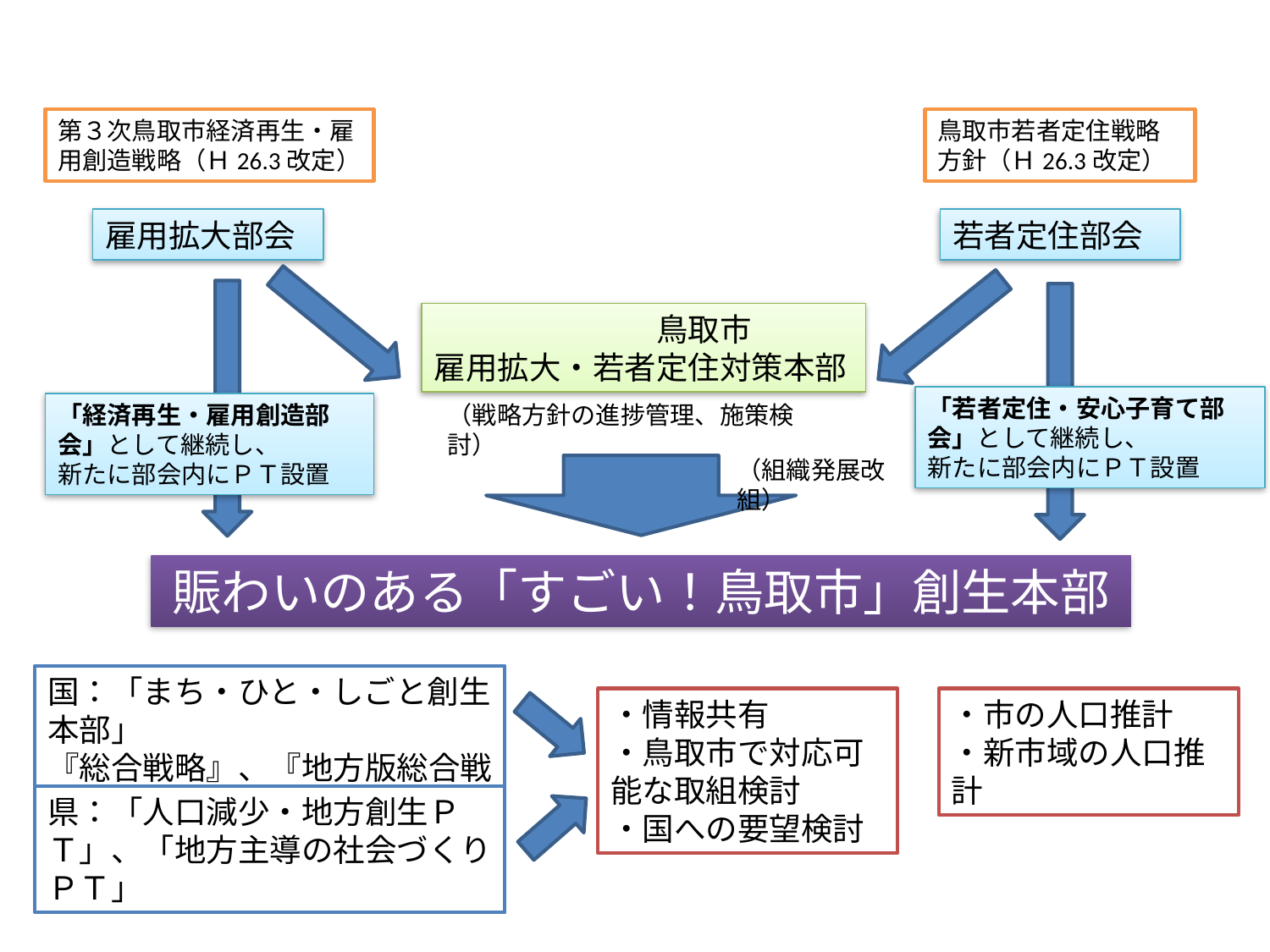

第３次鳥取市経済再生・雇用創造戦略（Ｈ26.3改定）
鳥取市若者定住戦略方針（Ｈ26.3改定）
雇用拡大部会
若者定住部会

　　　　　　　鳥取市
雇用拡大・若者定住対策本部

「若者定住・安心子育て部会」として継続し、
新たに部会内にＰＴ設置

「経済再生・雇用創造部会」として継続し、
新たに部会内にＰＴ設置
（戦略方針の進捗管理、施策検討）
（組織発展改組）

賑わいのある「すごい！鳥取市」創生本部
国：「まち・ひと・しごと創生本部」
『総合戦略』、『地方版総合戦略』
・情報共有
・鳥取市で対応可能な取組検討
・国への要望検討
・市の人口推計
・新市域の人口推計

県：「人口減少・地方創生ＰＴ」、「地方主導の社会づくりＰＴ」